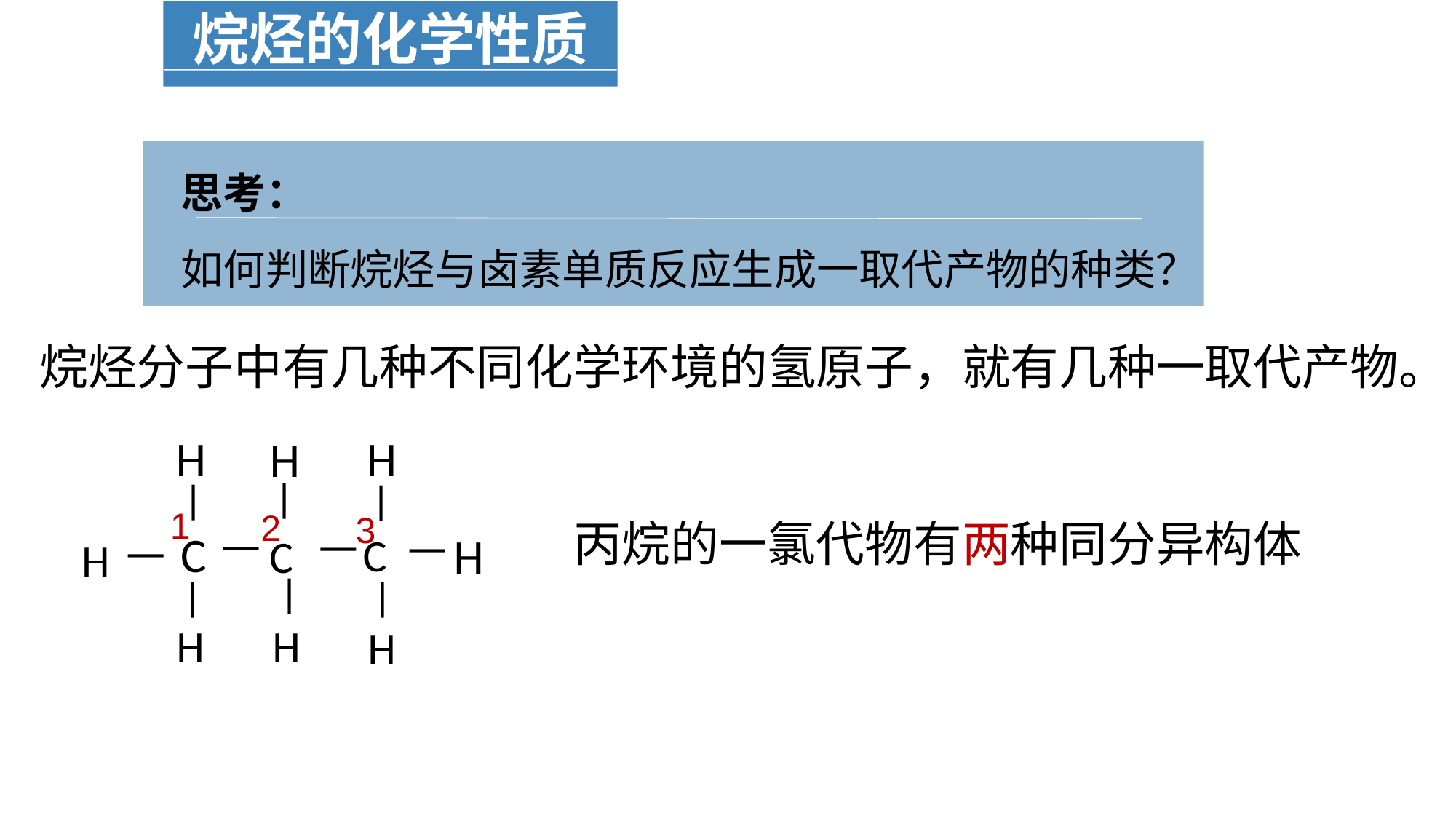

烷烃的化学性质
思考：
如何判断烷烃与卤素单质反应生成一取代产物的种类？

烷烃分子中有几种不同化学环境的氢原子，就有几种一取代产物。
H
—
—
—
C
H
—
C
H
H
—
—
C
—
H
H
—
1
2
3
丙烷的一氯代物有两种同分异构体
—
H
—
H